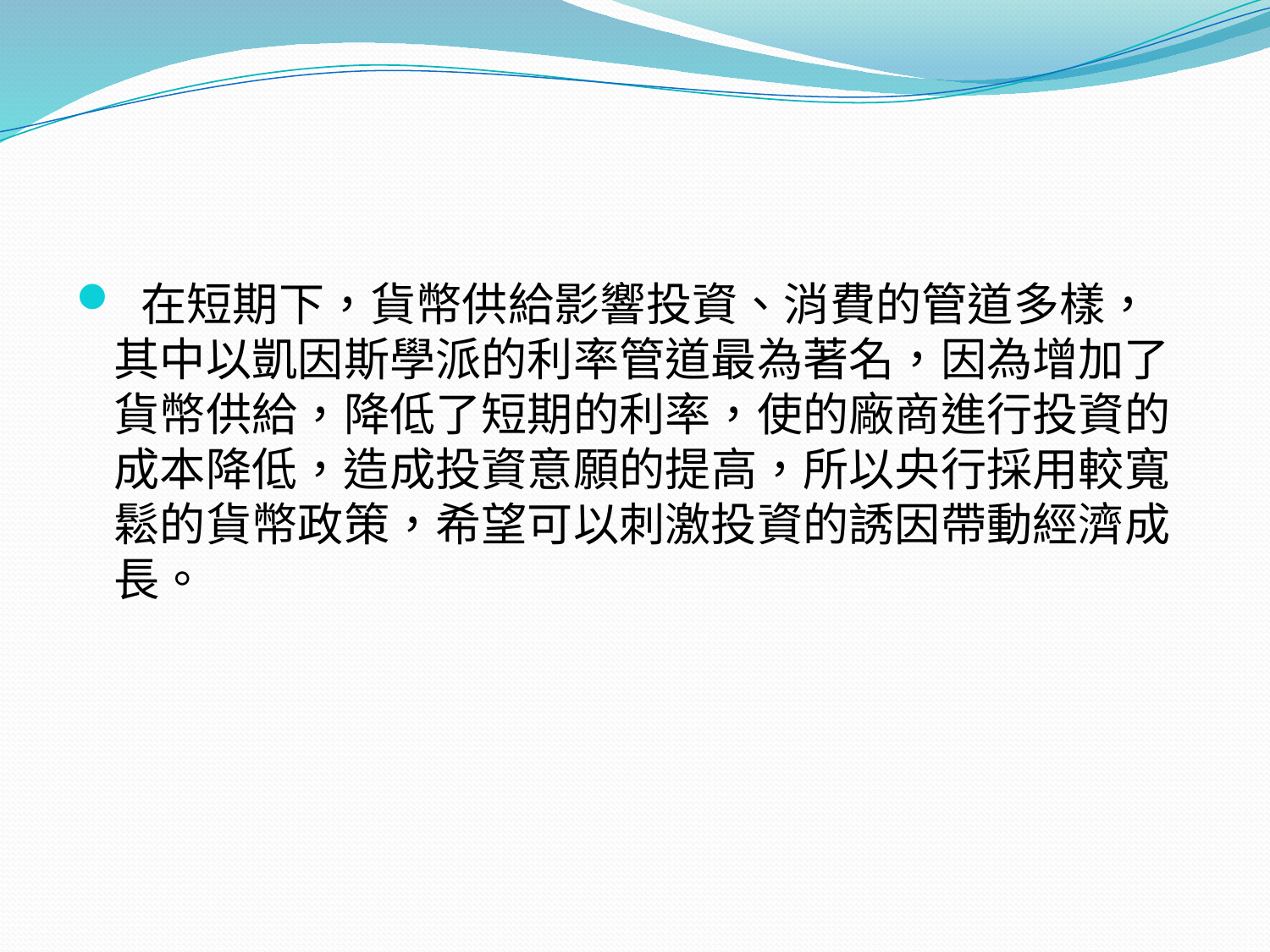

#
 在短期下，貨幣供給影響投資、消費的管道多樣，其中以凱因斯學派的利率管道最為著名，因為增加了貨幣供給，降低了短期的利率，使的廠商進行投資的成本降低，造成投資意願的提高，所以央行採用較寬鬆的貨幣政策，希望可以刺激投資的誘因帶動經濟成長。